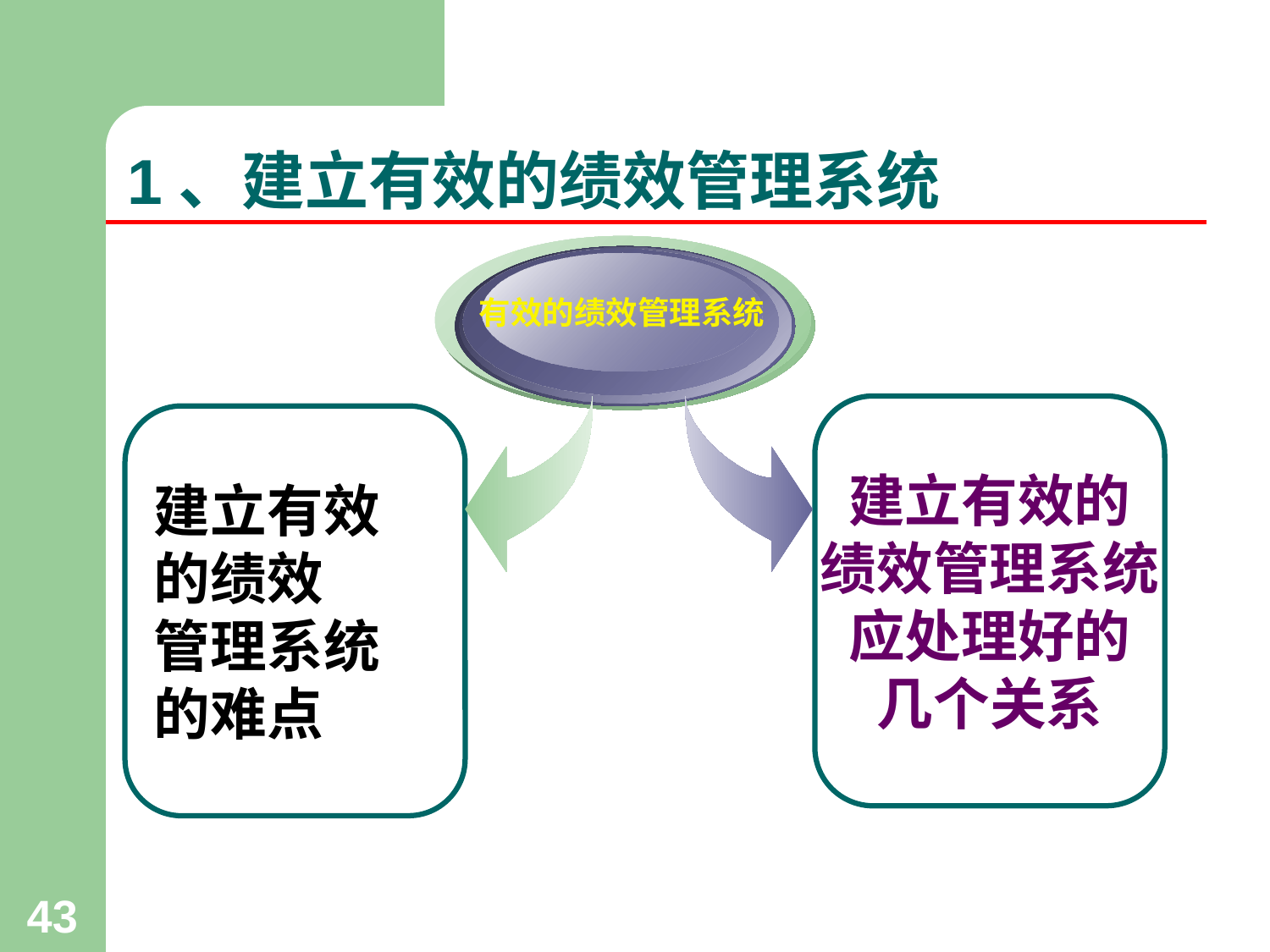

1、建立有效的绩效管理系统

有效的绩效管理系统

建立有效的
绩效管理系统
应处理好的
几个关系
建立有效
的绩效
管理系统
的难点
# 43